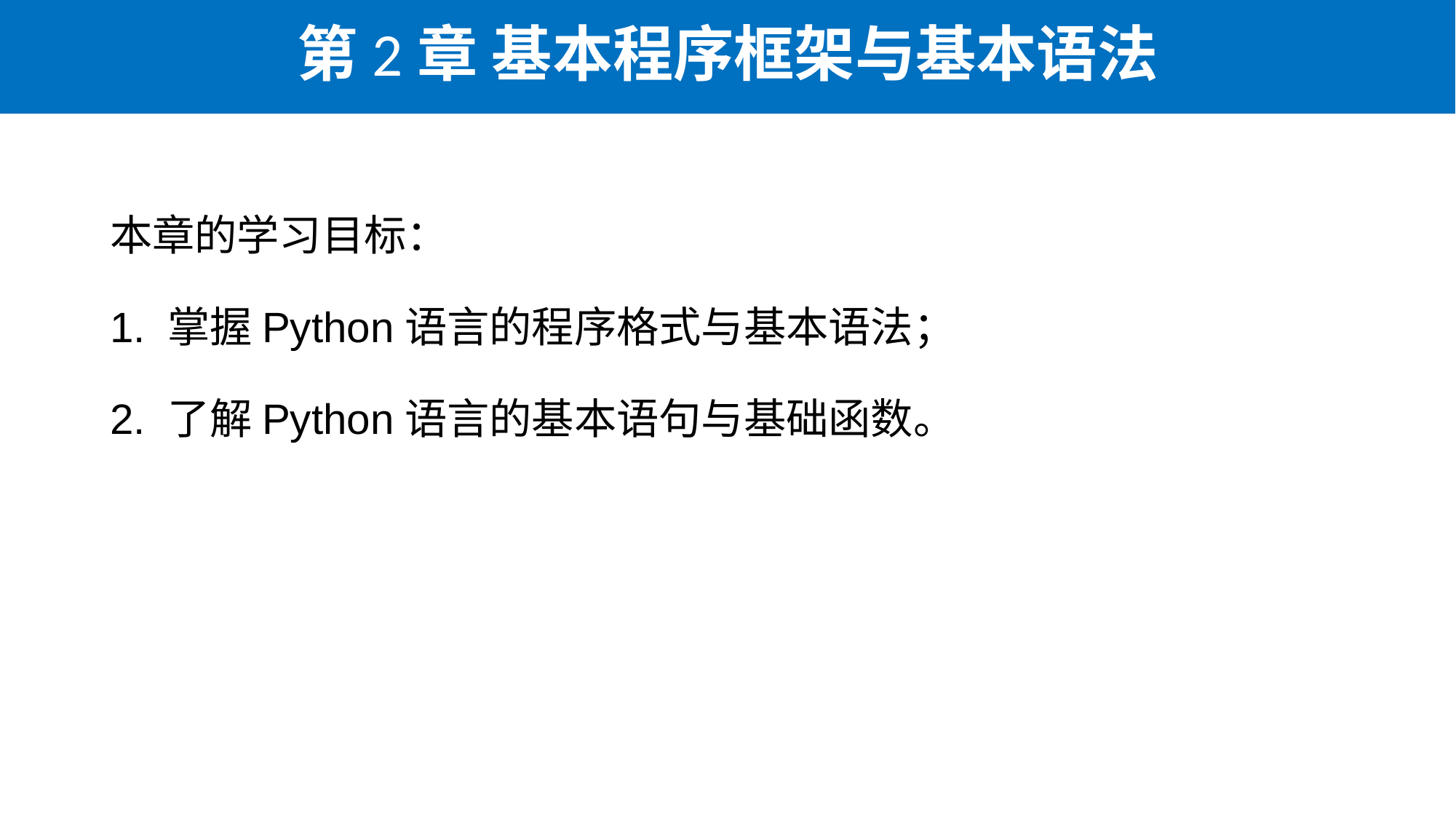

# 第2章 基本程序框架与基本语法
本章的学习目标：
1. 掌握Python语言的程序格式与基本语法；
2. 了解Python语言的基本语句与基础函数。